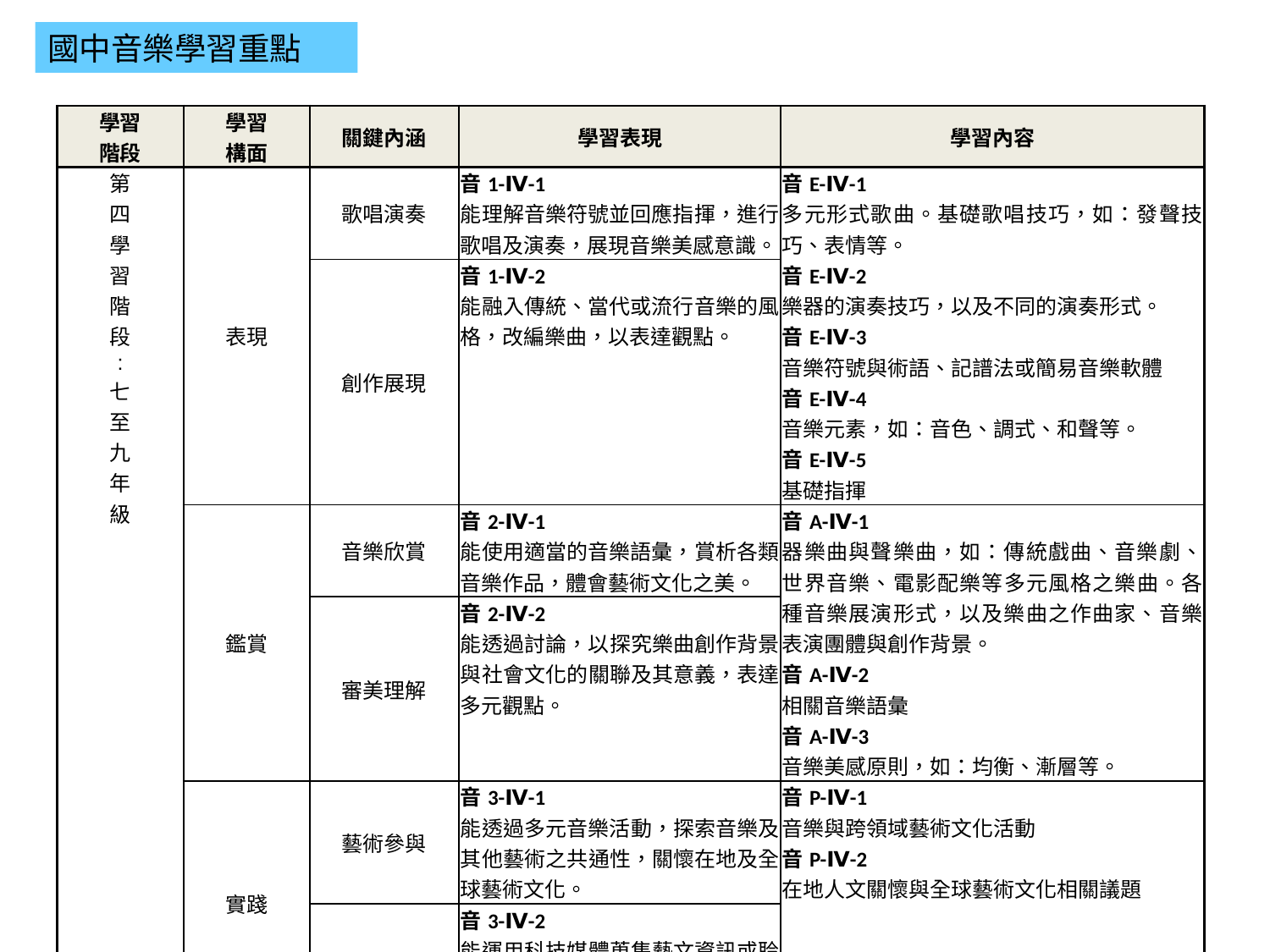

國中音樂學習重點
| 學習 階段 | 學習 構面 | 關鍵內涵 | 學習表現 | 學習內容 |
| --- | --- | --- | --- | --- |
| 第 四 學 習 階 段 : 七 至 九 年 級 | 表現 | 歌唱演奏 | 音1-Ⅳ-1 能理解音樂符號並回應指揮，進行歌唱及演奏，展現音樂美感意識。 | 音E-Ⅳ-1 多元形式歌曲。基礎歌唱技巧，如：發聲技巧、表情等。 音E-Ⅳ-2 樂器的演奏技巧，以及不同的演奏形式。 音E-Ⅳ-3 音樂符號與術語、記譜法或簡易音樂軟體 音E-Ⅳ-4 音樂元素，如：音色、調式、和聲等。 音E-Ⅳ-5 基礎指揮 |
|  |  | 創作展現 | 音1-Ⅳ-2 能融入傳統、當代或流行音樂的風格，改編樂曲，以表達觀點。 |  |
|  | 鑑賞 | 音樂欣賞 | 音2-Ⅳ-1 能使用適當的音樂語彙，賞析各類音樂作品，體會藝術文化之美。 | 音A-Ⅳ-1 器樂曲與聲樂曲，如：傳統戲曲、音樂劇、世界音樂、電影配樂等多元風格之樂曲。各種音樂展演形式，以及樂曲之作曲家、音樂表演團體與創作背景。 音A-Ⅳ-2 相關音樂語彙 音A-Ⅳ-3 音樂美感原則，如：均衡、漸層等。 |
|  |  | 審美理解 | 音2-Ⅳ-2 能透過討論，以探究樂曲創作背景與社會文化的關聯及其意義，表達多元觀點。 |  |
|  | 實踐 | 藝術參與 | 音3-Ⅳ-1 能透過多元音樂活動，探索音樂及其他藝術之共通性，關懷在地及全球藝術文化。 | 音P-Ⅳ-1 音樂與跨領域藝術文化活動 音P-Ⅳ-2 在地人文關懷與全球藝術文化相關議題 |
|  |  | 生活應用 | 音3-Ⅳ-2 能運用科技媒體蒐集藝文資訊或聆賞音樂，以培養自主學習音樂的興趣。 |  |